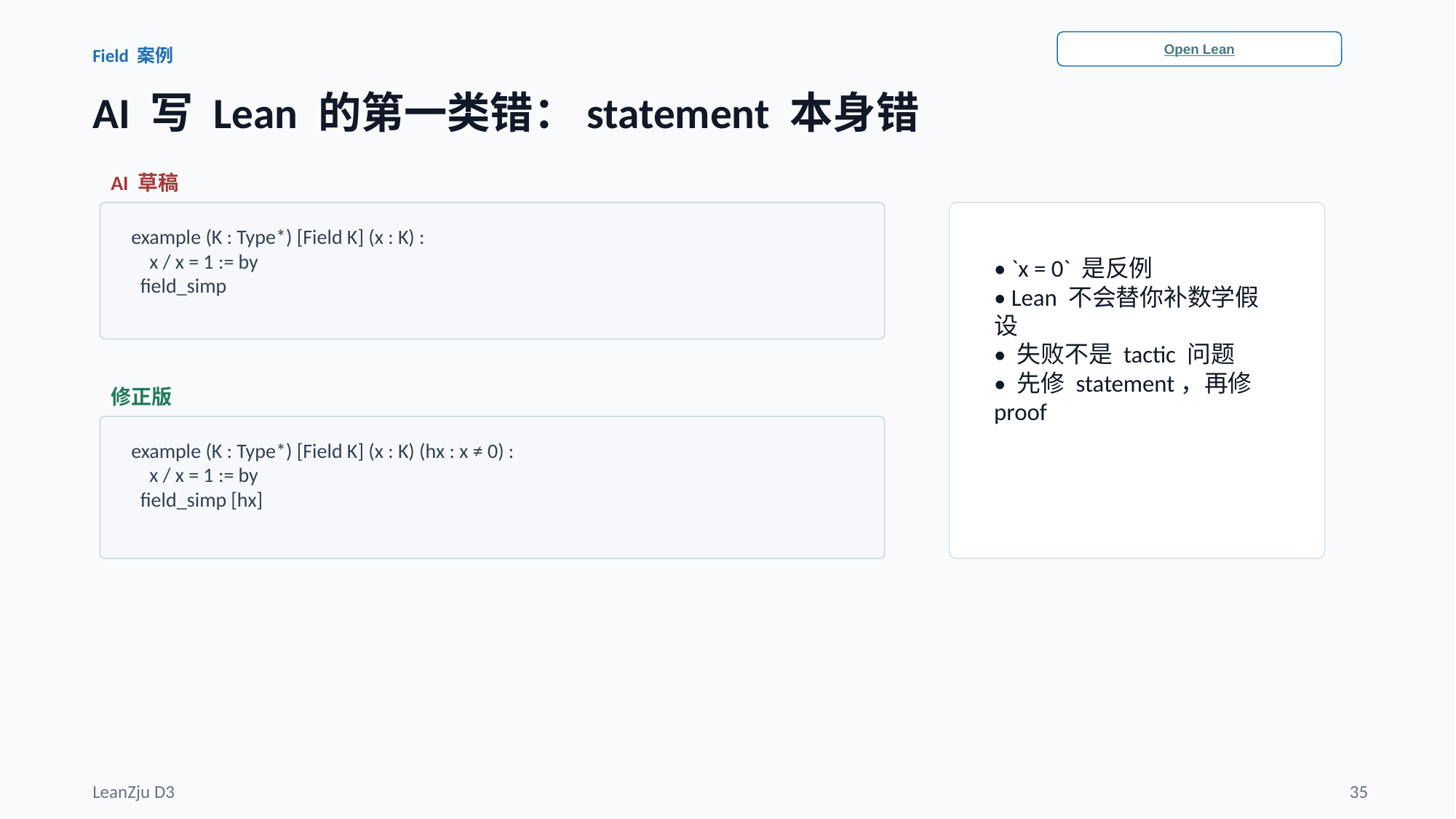

Open Lean
Field 案例
AI 写 Lean 的第一类错：statement 本身错
AI 草稿

example (K : Type*) [Field K] (x : K) :
    x / x = 1 := by
  field_simp
• `x = 0` 是反例
• Lean 不会替你补数学假设
• 失败不是 tactic 问题
• 先修 statement，再修 proof
修正版

example (K : Type*) [Field K] (x : K) (hx : x ≠ 0) :
    x / x = 1 := by
  field_simp [hx]
LeanZju D3
35